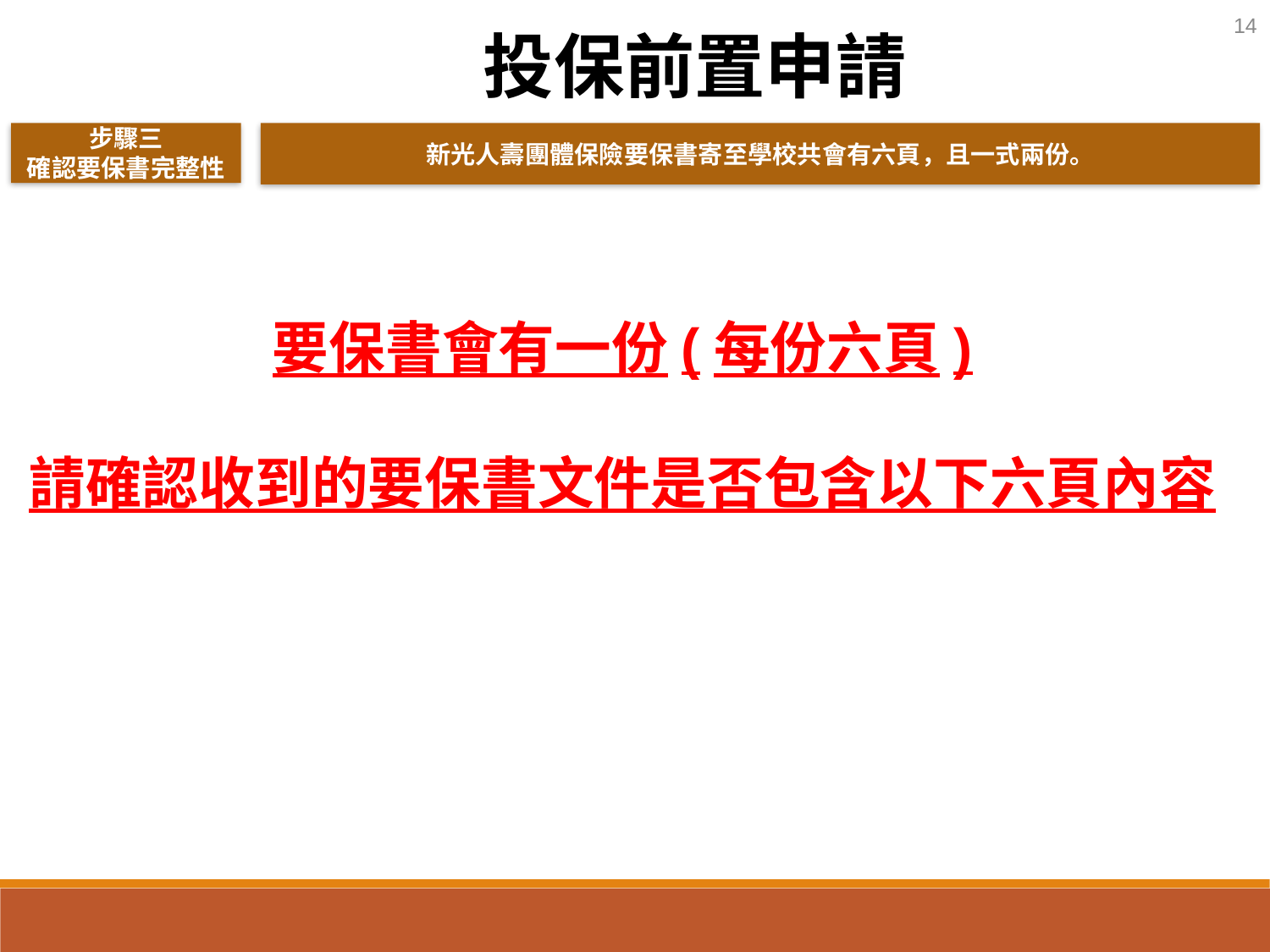

14
投保前置申請
步驟三
確認要保書完整性
新光人壽團體保險要保書寄至學校共會有六頁，且一式兩份。
要保書會有一份(每份六頁)

請確認收到的要保書文件是否包含以下六頁內容